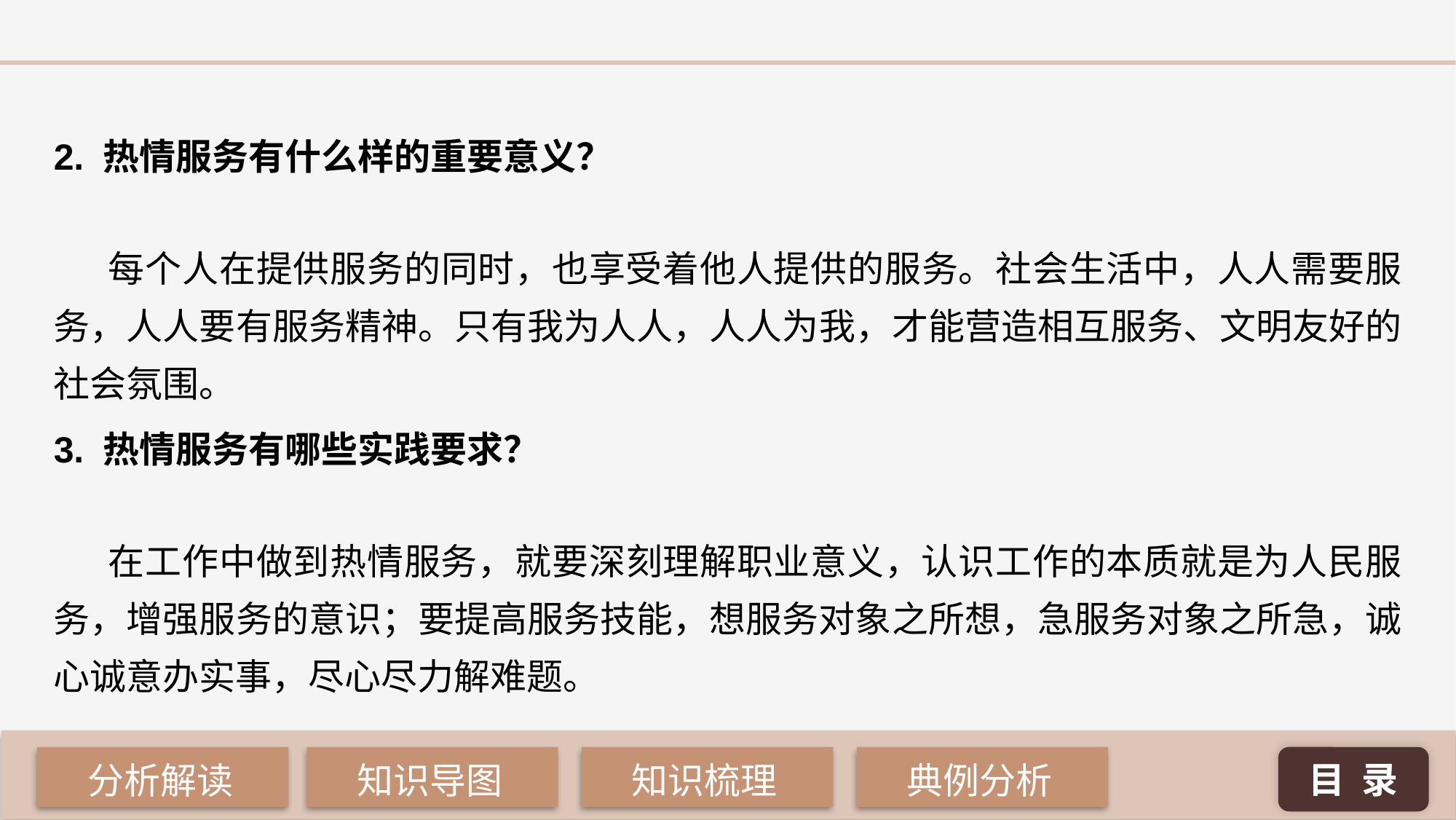

2. 热情服务有什么样的重要意义？
每个人在提供服务的同时，也享受着他人提供的服务。社会生活中，人人需要服务，人人要有服务精神。只有我为人人，人人为我，才能营造相互服务、文明友好的社会氛围。
3. 热情服务有哪些实践要求？
在工作中做到热情服务，就要深刻理解职业意义，认识工作的本质就是为人民服务，增强服务的意识；要提高服务技能，想服务对象之所想，急服务对象之所急，诚心诚意办实事，尽心尽力解难题。